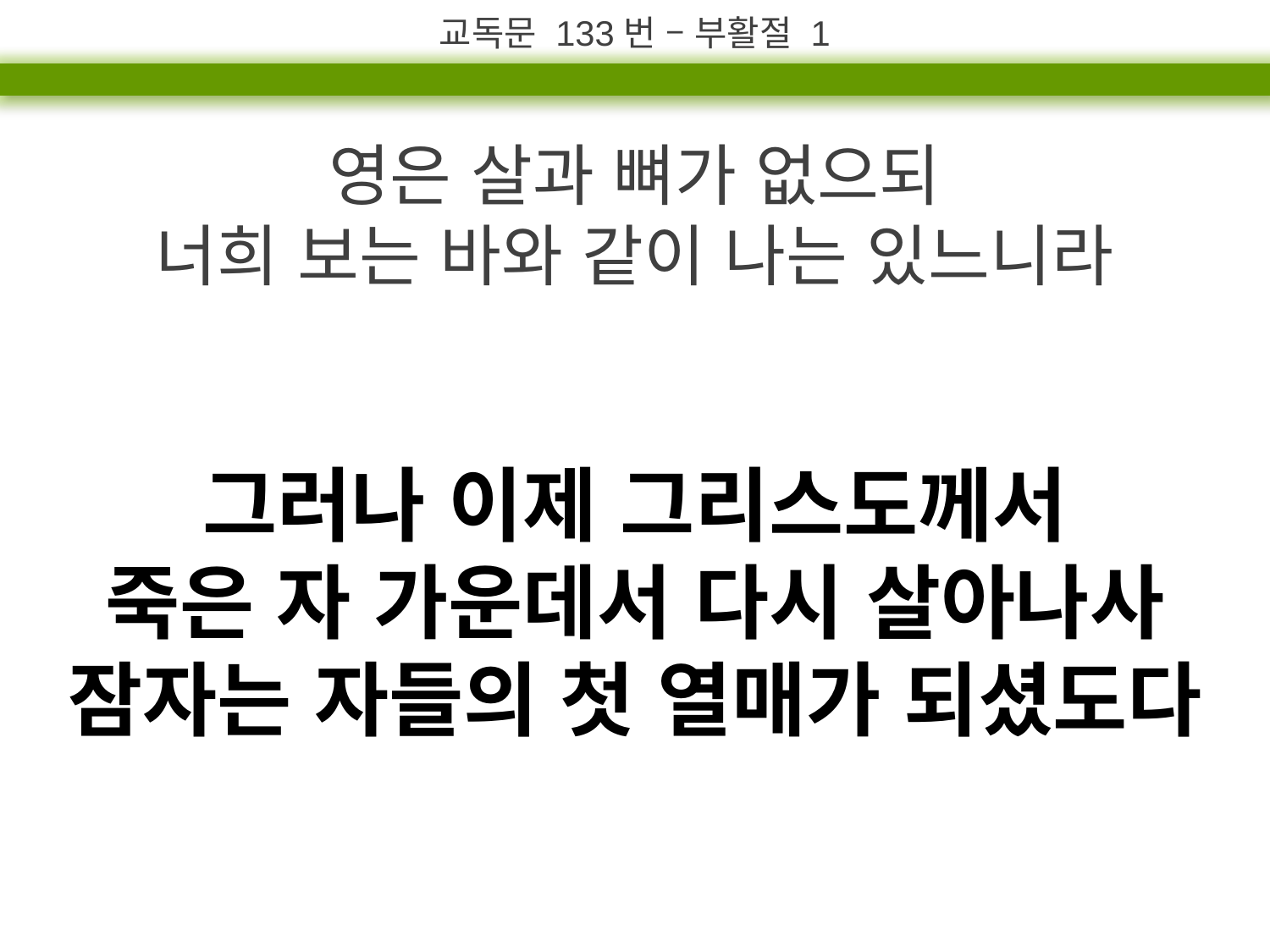

교독문 133번 – 부활절 1

영은 살과 뼈가 없으되
너희 보는 바와 같이 나는 있느니라
그러나 이제 그리스도께서
죽은 자 가운데서 다시 살아나사
잠자는 자들의 첫 열매가 되셨도다